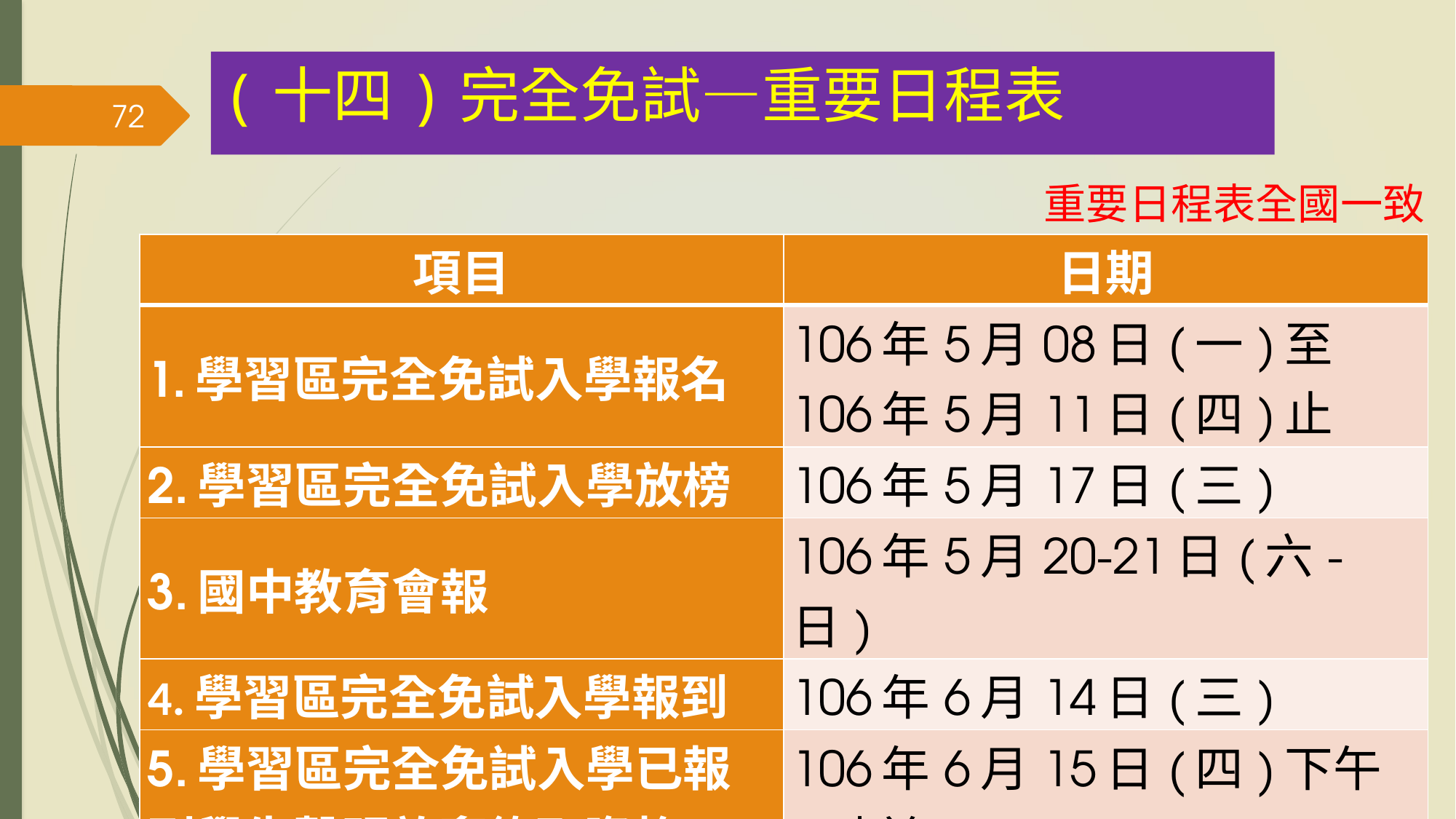

(十四)完全免試—重要日程表
72
重要日程表全國一致
| 項目 | 日期 |
| --- | --- |
| 1.學習區完全免試入學報名 | 106年5月08日(一)至 106年5月11日(四)止 |
| 2.學習區完全免試入學放榜 | 106年5月17日(三) |
| 3.國中教育會報 | 106年5月20-21日(六-日) |
| 4.學習區完全免試入學報到 | 106年6月14日(三) |
| 5.學習區完全免試入學已報到學生聲明放棄錄取資格 | 106年6月15日(四)下午5時前 |